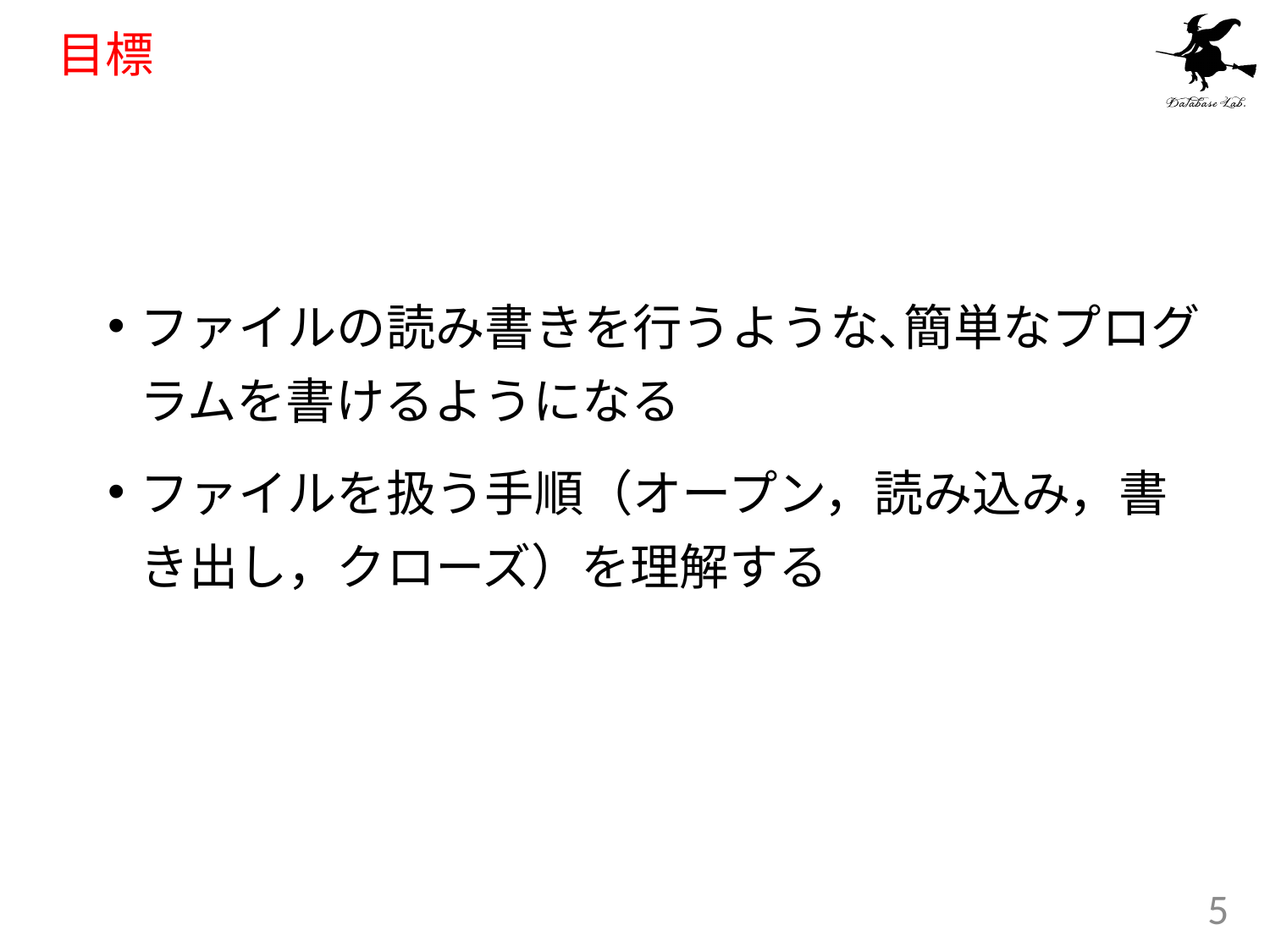

# 目標
ファイルの読み書きを行うような､簡単なプログラムを書けるようになる
ファイルを扱う手順（オープン，読み込み，書き出し，クローズ）を理解する

5